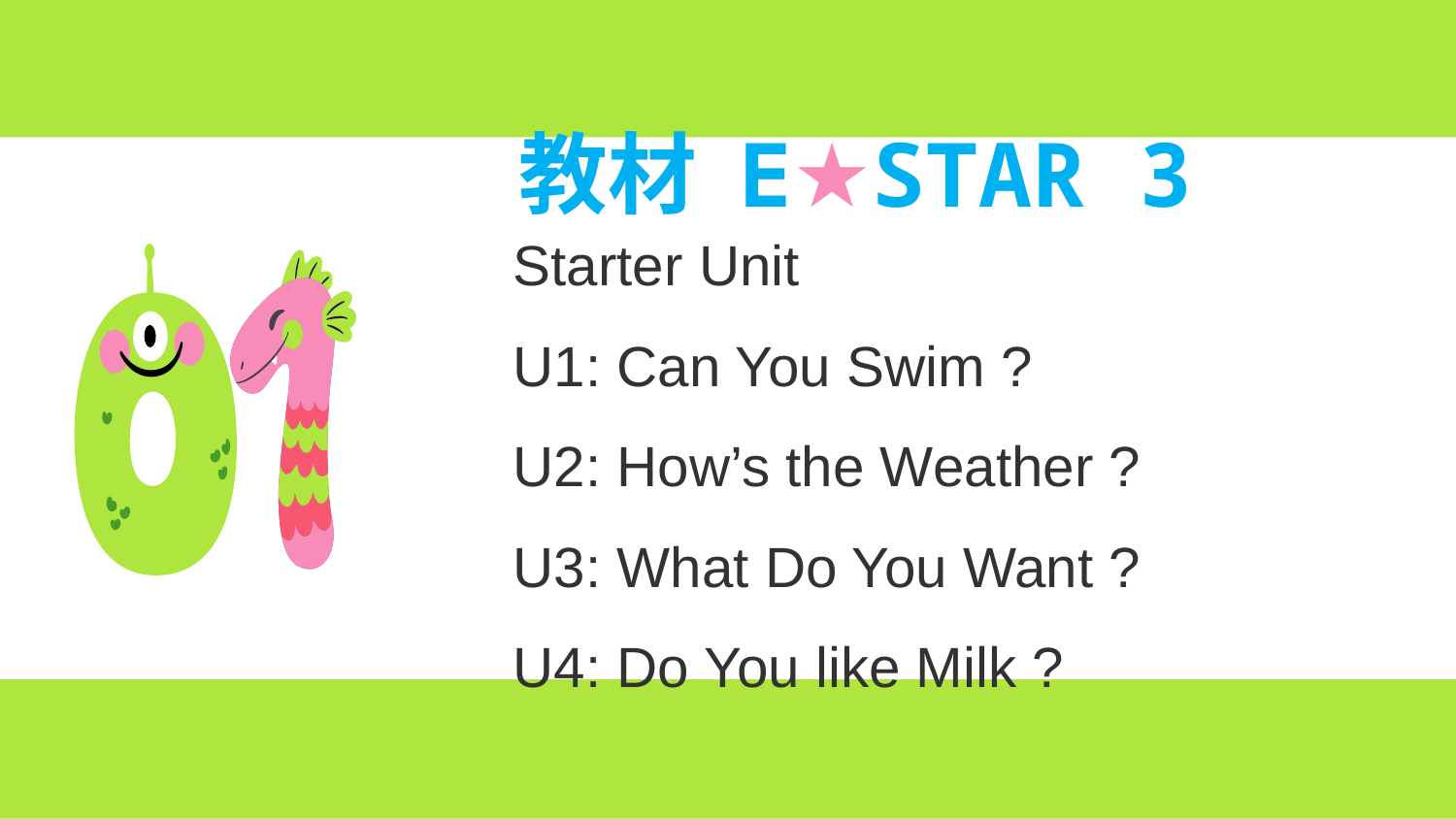

# 教材 E★STAR 3

Starter Unit
U1: Can You Swim ?
U2: How’s the Weather ?
U3: What Do You Want ?
U4: Do You like Milk ?